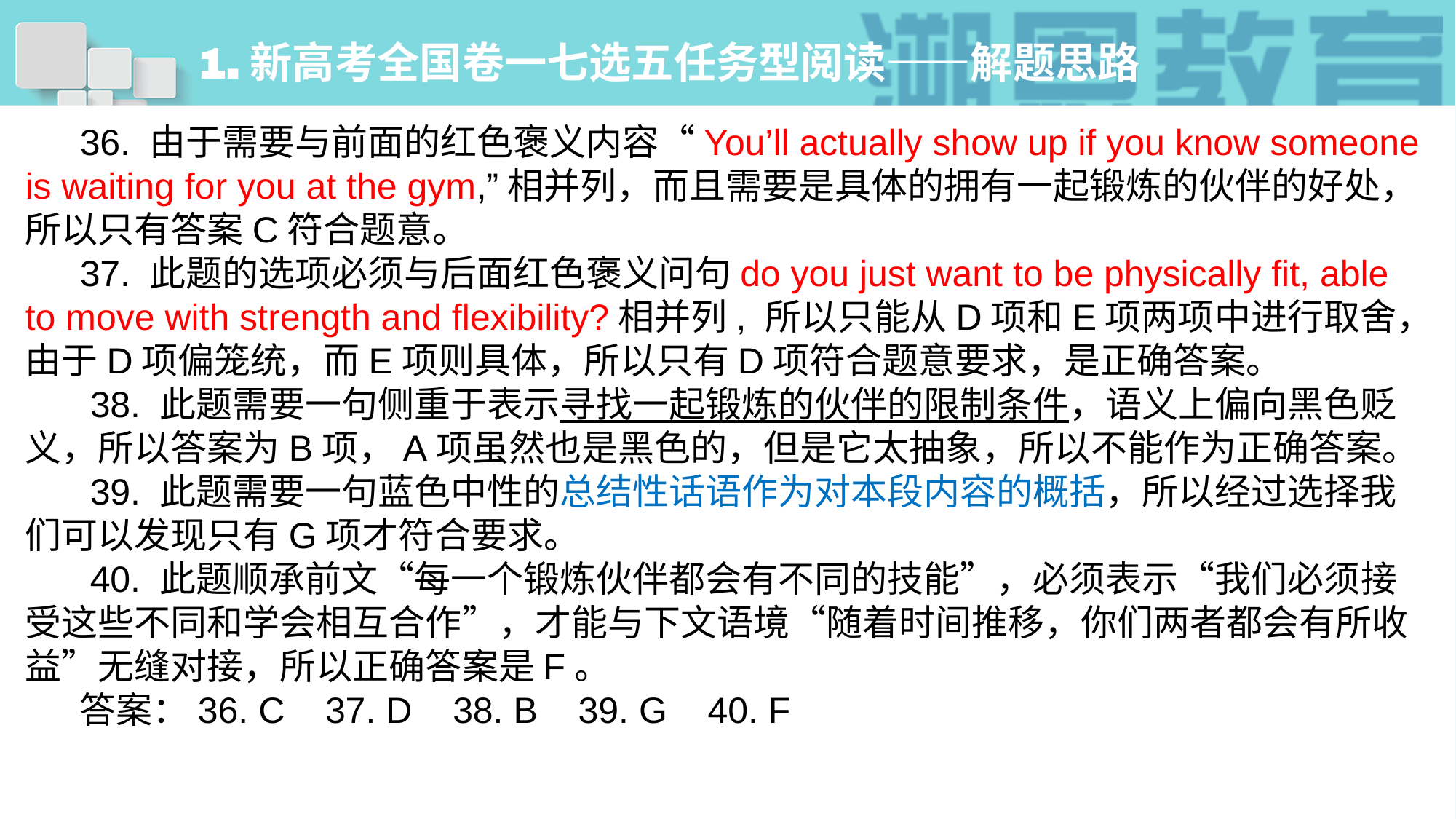

# 1.新高考全国卷一七选五任务型阅读——解题思路
36. 由于需要与前面的红色褒义内容“You’ll actually show up if you know someone is waiting for you at the gym,”相并列，而且需要是具体的拥有一起锻炼的伙伴的好处，所以只有答案C符合题意。
37. 此题的选项必须与后面红色褒义问句do you just want to be physically fit, able to move with strength and flexibility?相并列, 所以只能从D项和E项两项中进行取舍，由于D项偏笼统，而E项则具体，所以只有D项符合题意要求，是正确答案。
 38. 此题需要一句侧重于表示寻找一起锻炼的伙伴的限制条件，语义上偏向黑色贬义，所以答案为B项，A项虽然也是黑色的，但是它太抽象，所以不能作为正确答案。
 39. 此题需要一句蓝色中性的总结性话语作为对本段内容的概括，所以经过选择我们可以发现只有G项才符合要求。
 40. 此题顺承前文“每一个锻炼伙伴都会有不同的技能”，必须表示“我们必须接受这些不同和学会相互合作”，才能与下文语境“随着时间推移，你们两者都会有所收益”无缝对接，所以正确答案是F。
答案：36. C    37. D    38. B    39. G    40. F